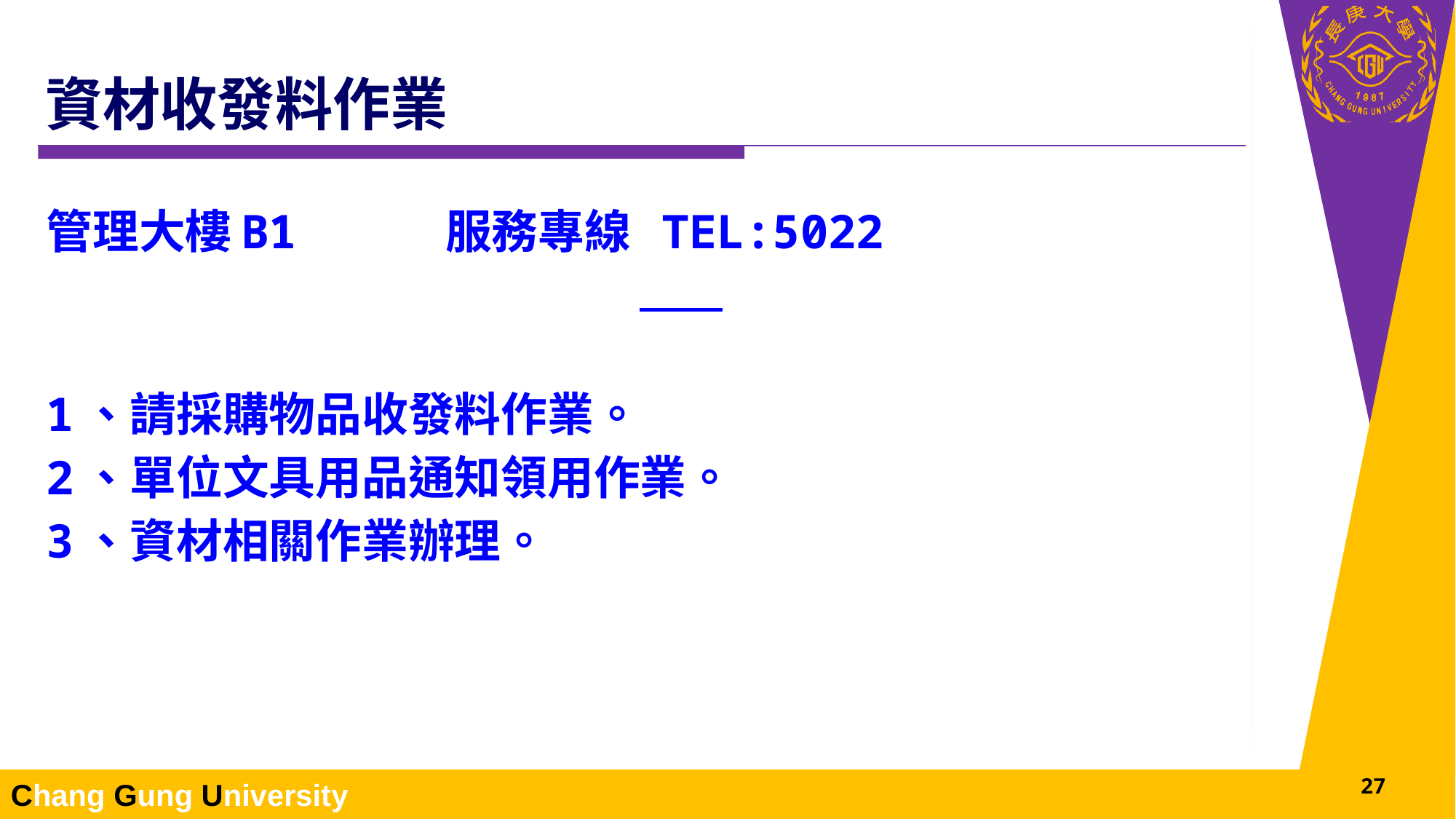

# 資材收發料作業
管理大樓B1     服務專線  TEL:5022

1、請採購物品收發料作業。
2、單位文具用品通知領用作業。
3、資材相關作業辦理。

27